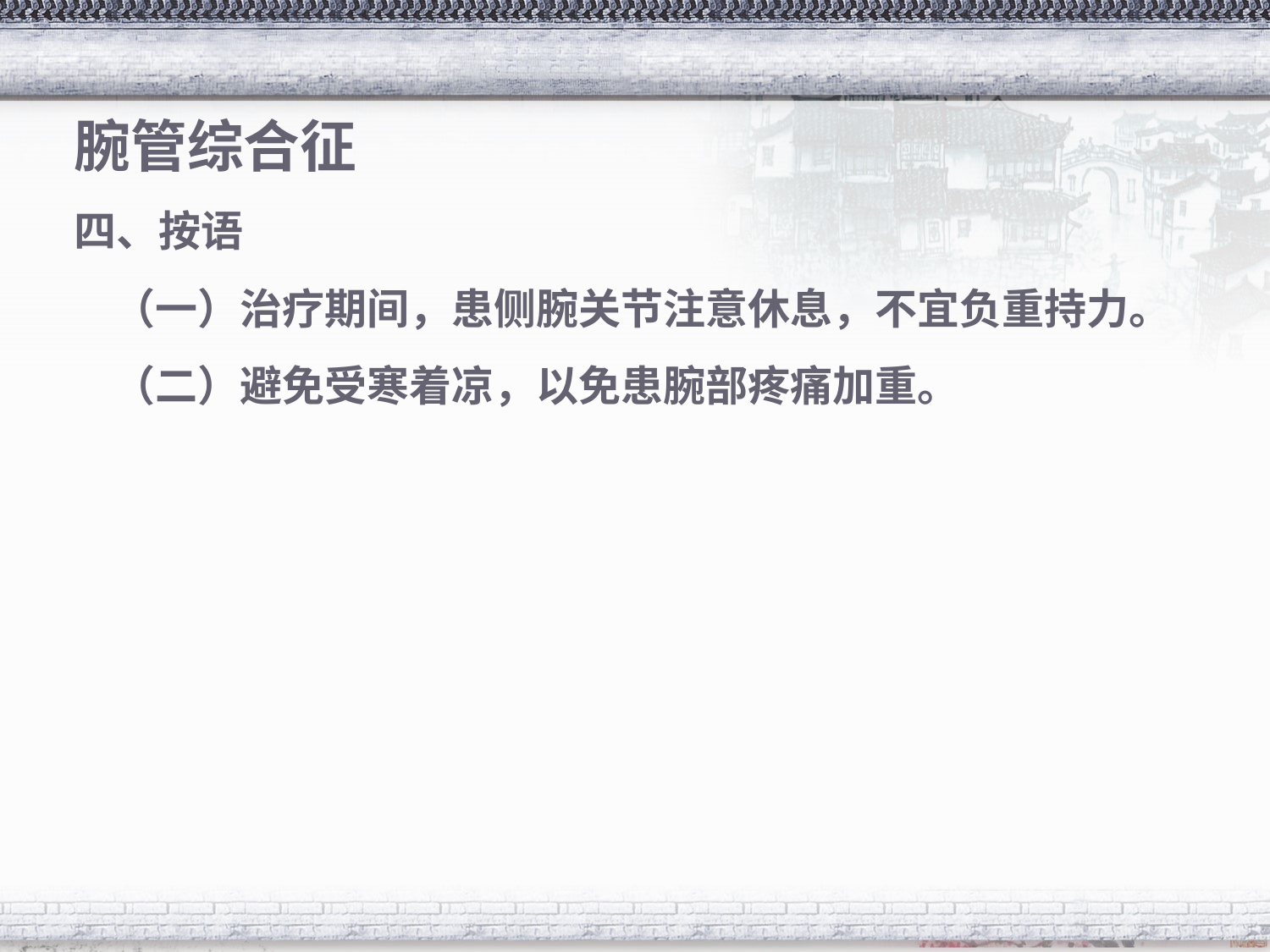

# 腕管综合征
四、按语
   （一）治疗期间，患侧腕关节注意休息，不宜负重持力。
   （二）避免受寒着凉，以免患腕部疼痛加重。